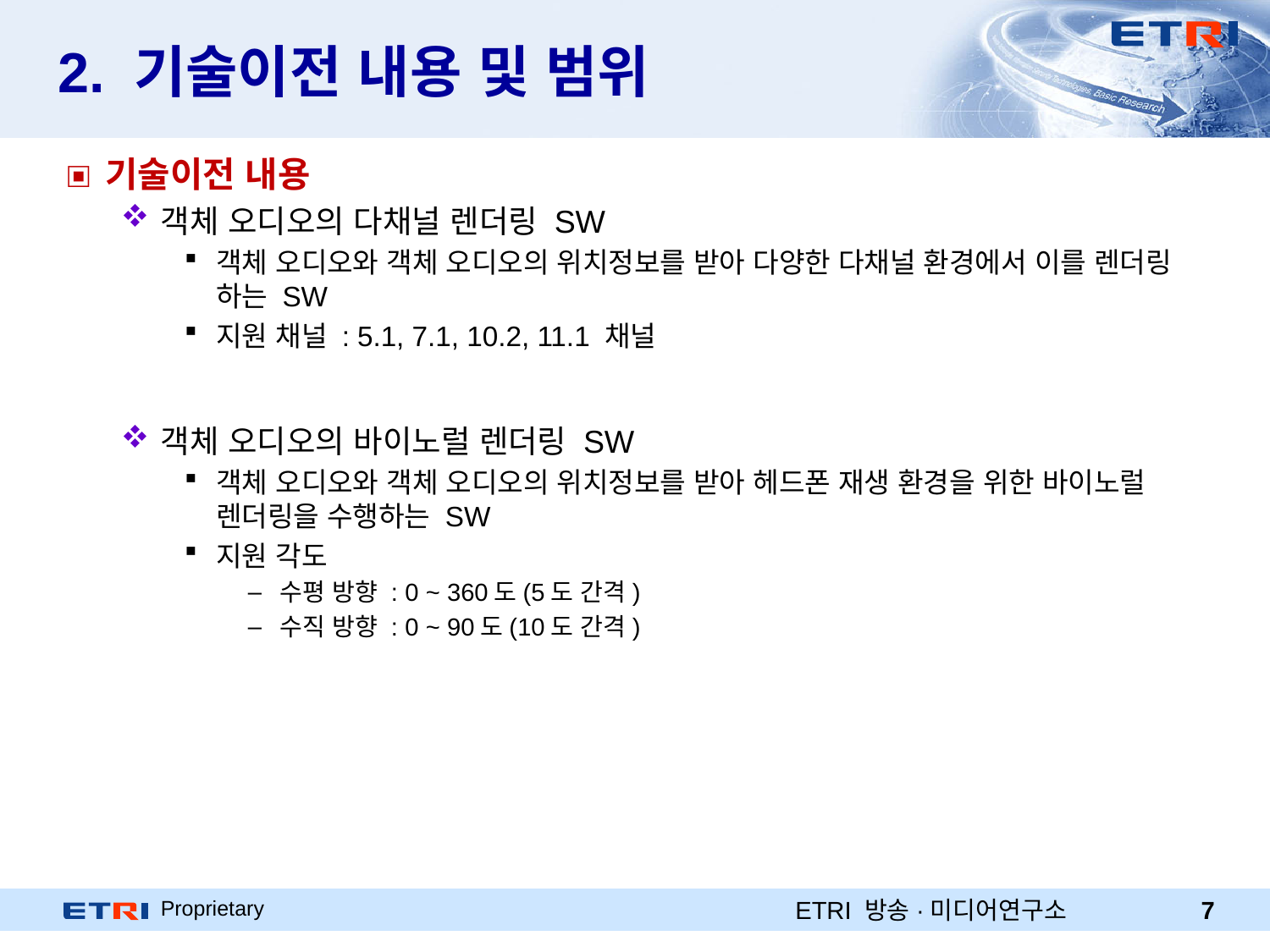

# 2. 기술이전 내용 및 범위
기술이전 내용
객체 오디오의 다채널 렌더링 SW
객체 오디오와 객체 오디오의 위치정보를 받아 다양한 다채널 환경에서 이를 렌더링 하는 SW
지원 채널 : 5.1, 7.1, 10.2, 11.1 채널

객체 오디오의 바이노럴 렌더링 SW
객체 오디오와 객체 오디오의 위치정보를 받아 헤드폰 재생 환경을 위한 바이노럴 렌더링을 수행하는 SW
지원 각도
수평 방향 : 0 ~ 360도(5도 간격)
수직 방향 : 0 ~ 90도(10도 간격)
ETRI 방송·미디어연구소
7